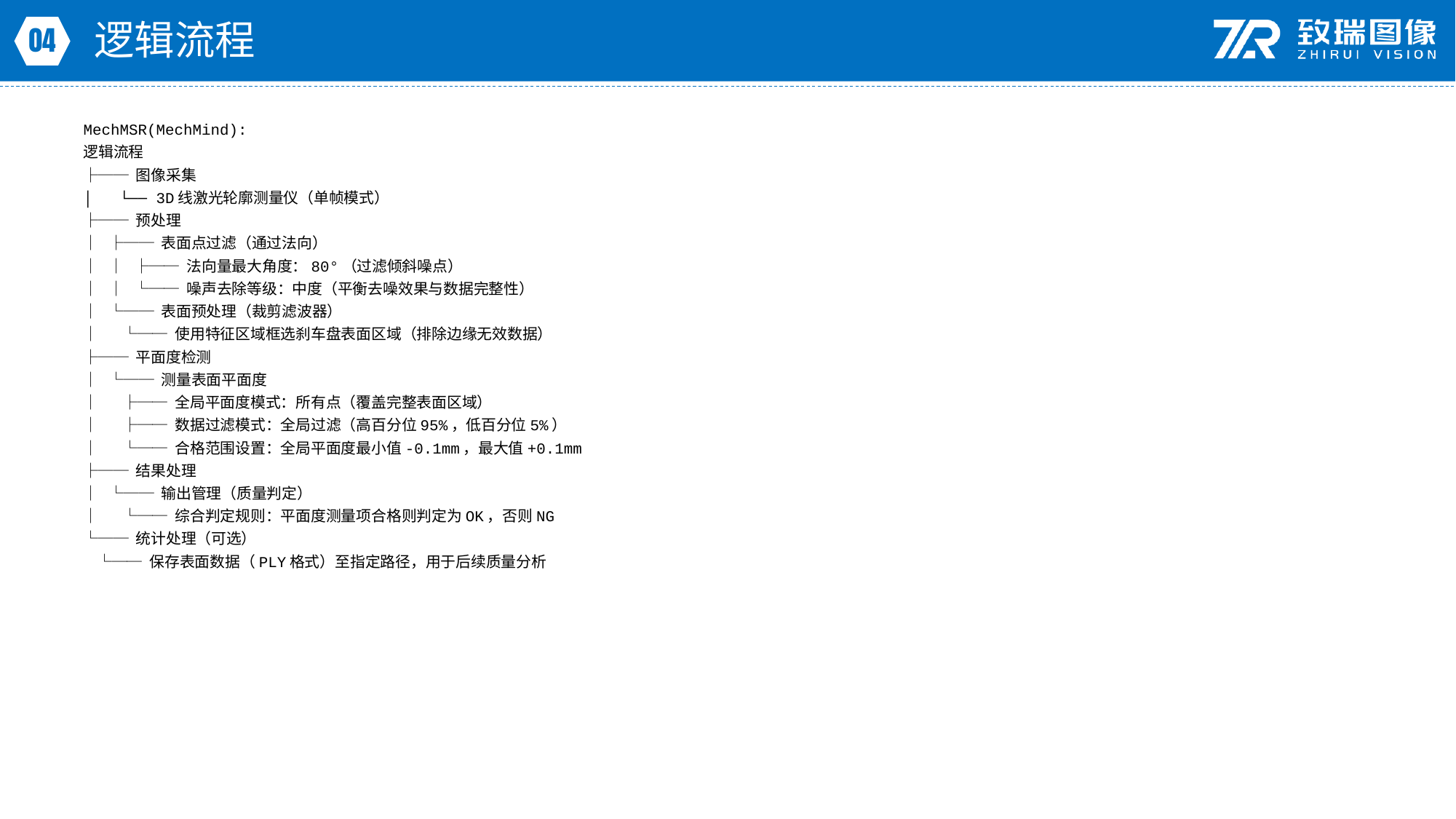

逻辑流程
04

MechMSR(MechMind):
逻辑流程
├── 图像采集
│   └── 3D线激光轮廓测量仪（单帧模式）
├── 预处理
│   ├── 表面点过滤（通过法向）
│   │   ├── 法向量最大角度：80°（过滤倾斜噪点）
│   │   └── 噪声去除等级：中度（平衡去噪效果与数据完整性）
│   └── 表面预处理（裁剪滤波器）
│       └── 使用特征区域框选刹车盘表面区域（排除边缘无效数据）
├── 平面度检测
│   └── 测量表面平面度
│       ├── 全局平面度模式：所有点（覆盖完整表面区域）
│       ├── 数据过滤模式：全局过滤（高百分位95%，低百分位5%）
│       └── 合格范围设置：全局平面度最小值-0.1mm，最大值+0.1mm
├── 结果处理
│   └── 输出管理（质量判定）
│       └── 综合判定规则：平面度测量项合格则判定为OK，否则NG
└── 统计处理（可选）
    └── 保存表面数据（PLY格式）至指定路径，用于后续质量分析